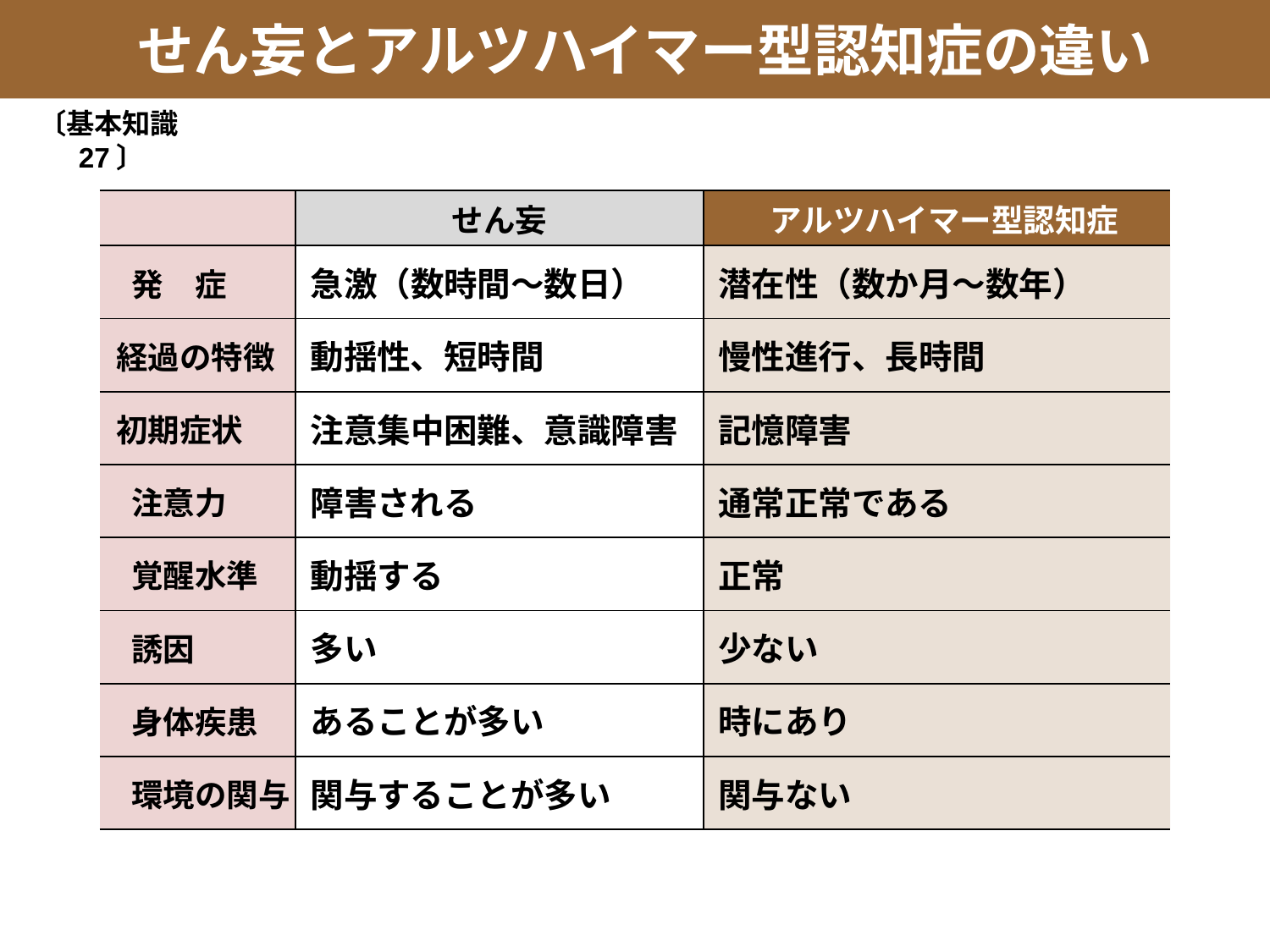

せん妄とアルツハイマー型認知症の違い
〔基本知識27〕
|  | せん妄 | アルツハイマー型認知症 |
| --- | --- | --- |
| 発　症 | 急激（数時間～数日） | 潜在性（数か月～数年） |
| 経過の特徴 | 動揺性、短時間 | 慢性進行、長時間 |
| 初期症状 | 注意集中困難、意識障害 | 記憶障害 |
| 注意力 | 障害される | 通常正常である |
| 覚醒水準 | 動揺する | 正常 |
| 誘因 | 多い | 少ない |
| 身体疾患 | あることが多い | 時にあり |
| 環境の関与 | 関与することが多い | 関与ない |